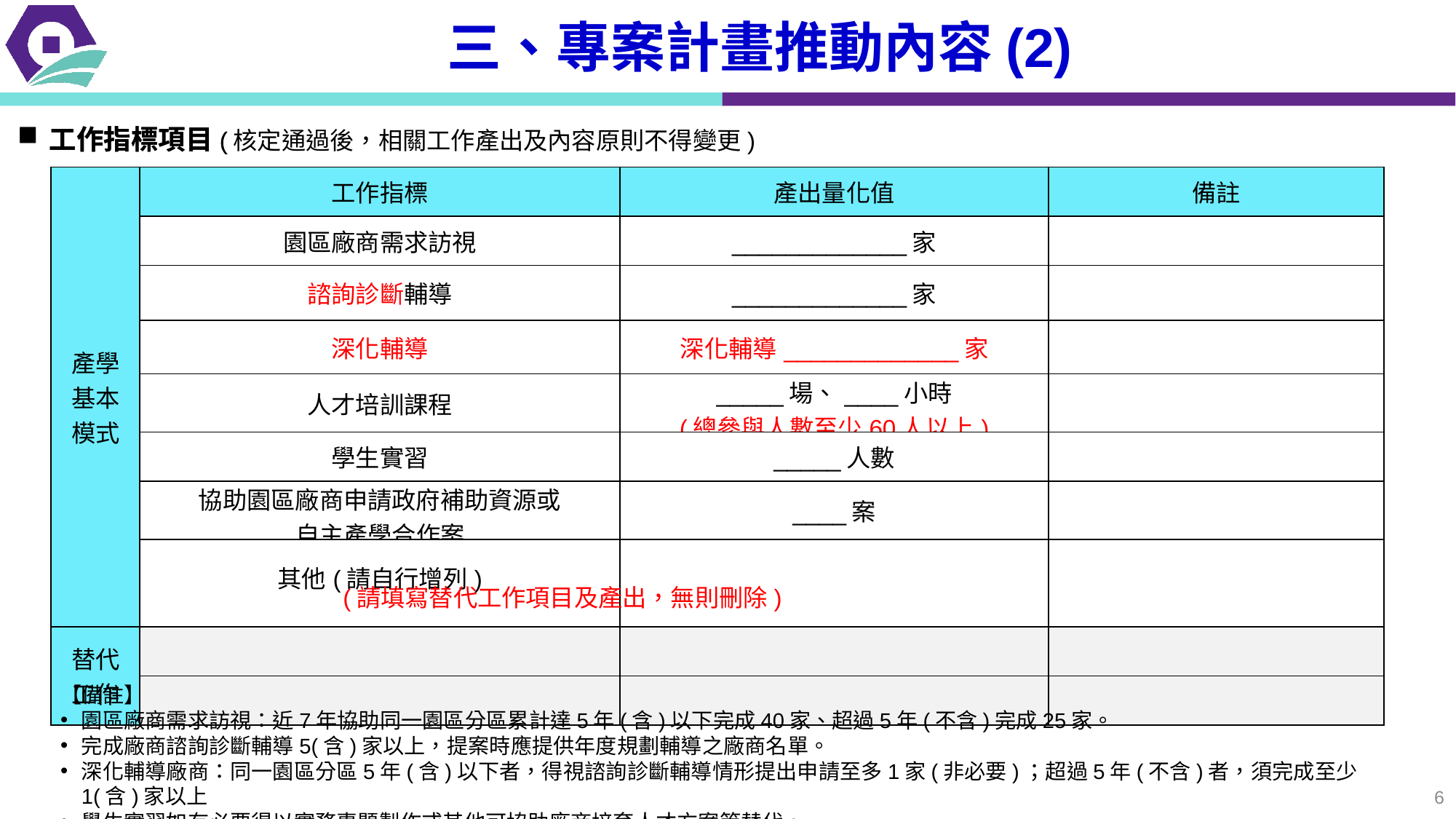

# 三、專案計畫推動內容(2)
工作指標項目(核定通過後，相關工作產出及內容原則不得變更)
工作指標項目(
| 產學基本模式 | 工作指標 | 產出量化值 | 備註 |
| --- | --- | --- | --- |
|  | 園區廠商需求訪視 | \_\_\_\_\_\_\_\_\_\_\_\_\_家 |  |
|  | 諮詢診斷輔導 | \_\_\_\_\_\_\_\_\_\_\_\_\_家 |  |
|  | 深化輔導 | 深化輔導\_\_\_\_\_\_\_\_\_\_\_\_\_家 |  |
|  | 人才培訓課程 | \_\_\_\_\_場、\_\_\_\_小時 (總參與人數至少60人以上) |  |
|  | 學生實習 | \_\_\_\_\_人數 |  |
|  | 協助園區廠商申請政府補助資源或 自主產學合作案 | \_\_\_\_案 |  |
|  | 其他(請自行增列) |  |  |
| 替代工作 |  |  |  |
|  |  |  |  |
(請填寫替代工作項目及產出，無則刪除)
【備註】
園區廠商需求訪視：近7年協助同一園區分區累計達5年(含)以下完成40家、超過5年(不含)完成25家。
完成廠商諮詢診斷輔導5(含)家以上，提案時應提供年度規劃輔導之廠商名單。
深化輔導廠商：同一園區分區5年(含)以下者，得視諮詢診斷輔導情形提出申請至多1家(非必要)；超過5年(不含)者，須完成至少1(含)家以上
學生實習如有必要得以實務專題製作或其他可協助廠商培育人才方案等替代。
6